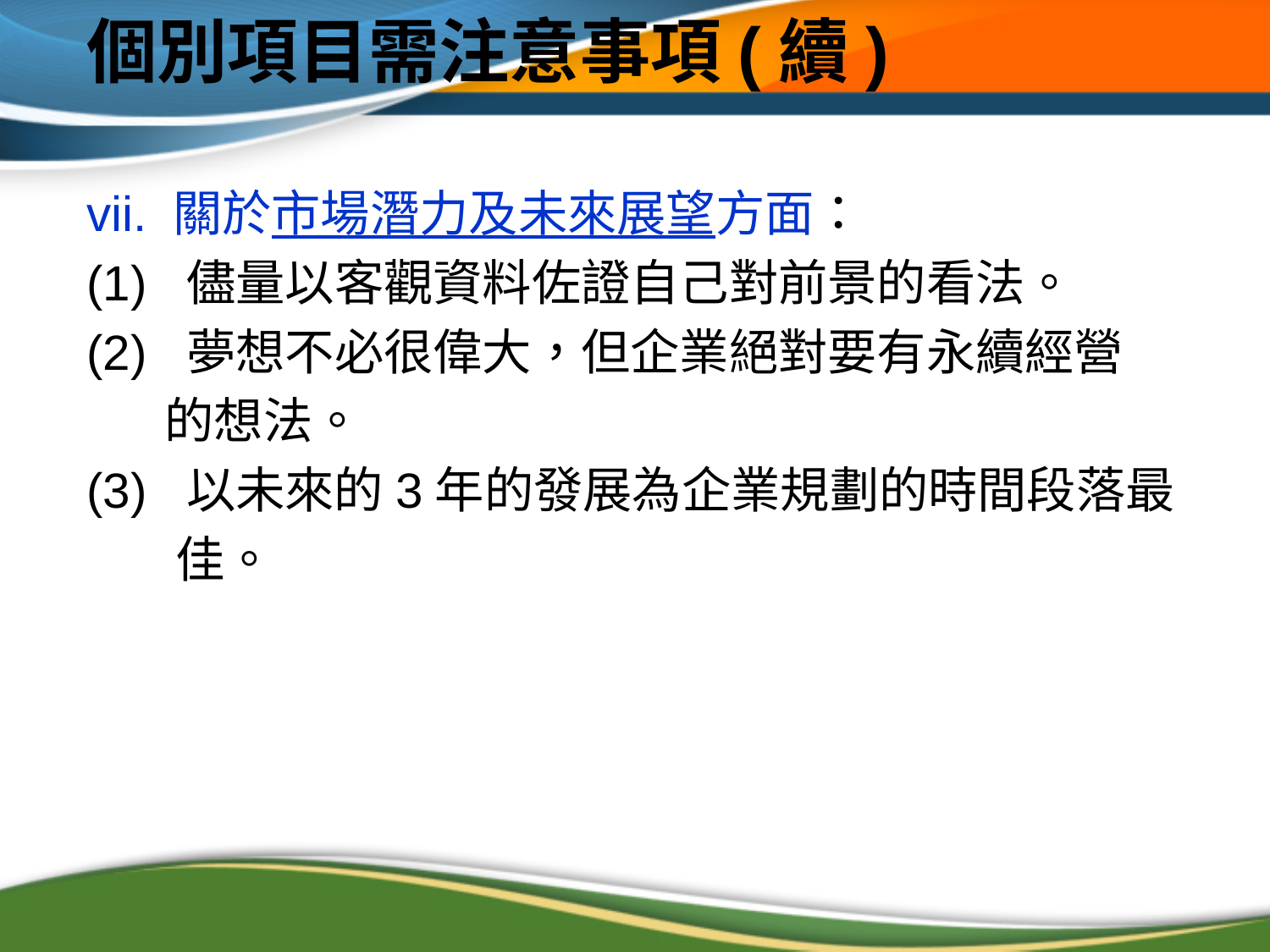

# 個別項目需注意事項(續)
vii. 關於市場潛力及未來展望方面：
(1)  儘量以客觀資料佐證自己對前景的看法。
(2)  夢想不必很偉大，但企業絕對要有永續經營
      的想法。
(3)  以未來的3年的發展為企業規劃的時間段落最
       佳。